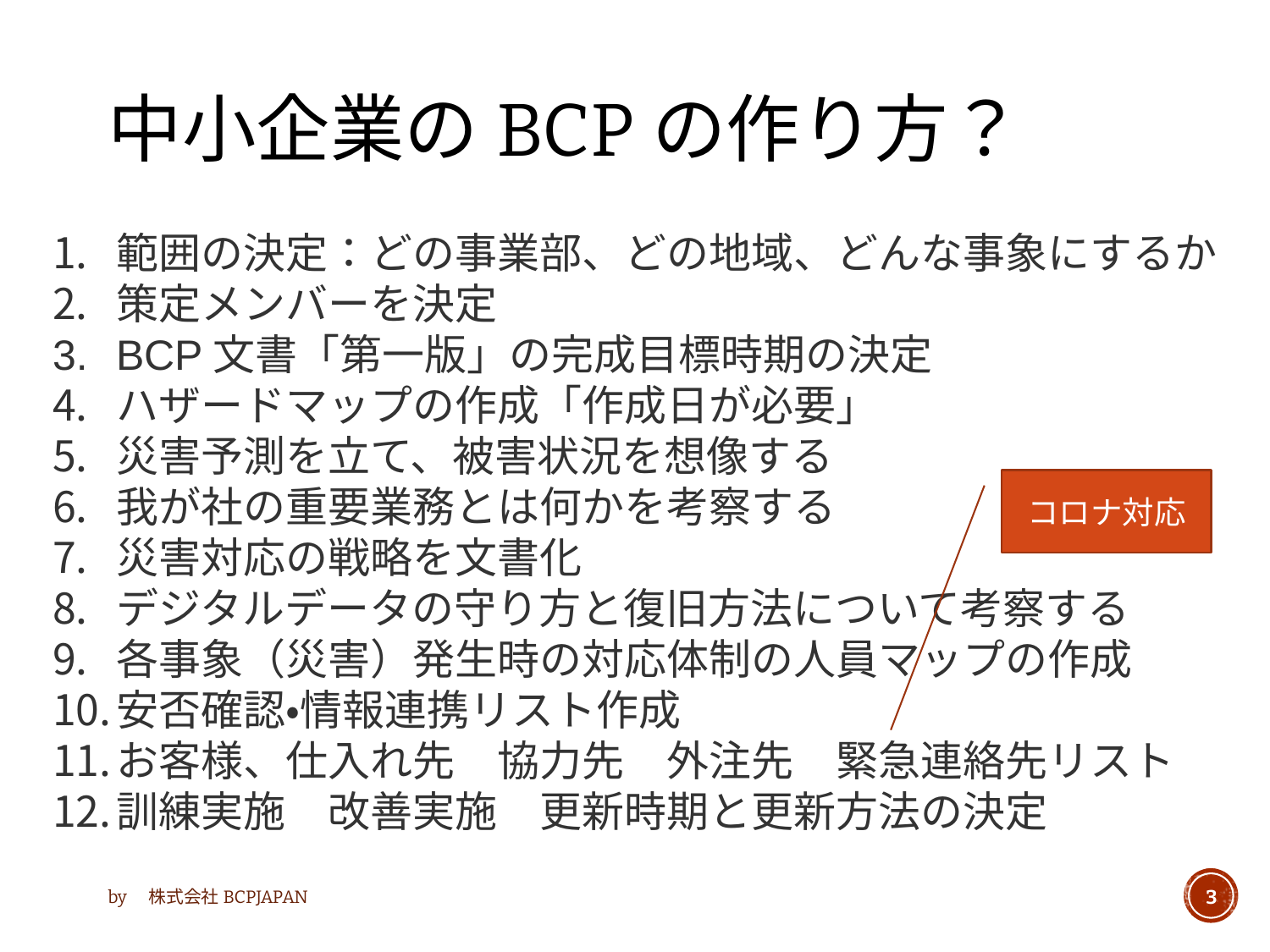

# 中小企業のBCPの作り方？
範囲の決定：どの事業部、どの地域、どんな事象にするか
策定メンバーを決定
BCP文書「第一版」の完成目標時期の決定
ハザードマップの作成「作成日が必要」
災害予測を立て、被害状況を想像する
我が社の重要業務とは何かを考察する
災害対応の戦略を文書化
デジタルデータの守り方と復旧方法について考察する
各事象（災害）発生時の対応体制の人員マップの作成
安否確認・情報連携リスト作成
お客様、仕入れ先　協力先　外注先　緊急連絡先リスト
訓練実施　改善実施　更新時期と更新方法の決定

コロナ対応
by　株式会社BCPJAPAN
3